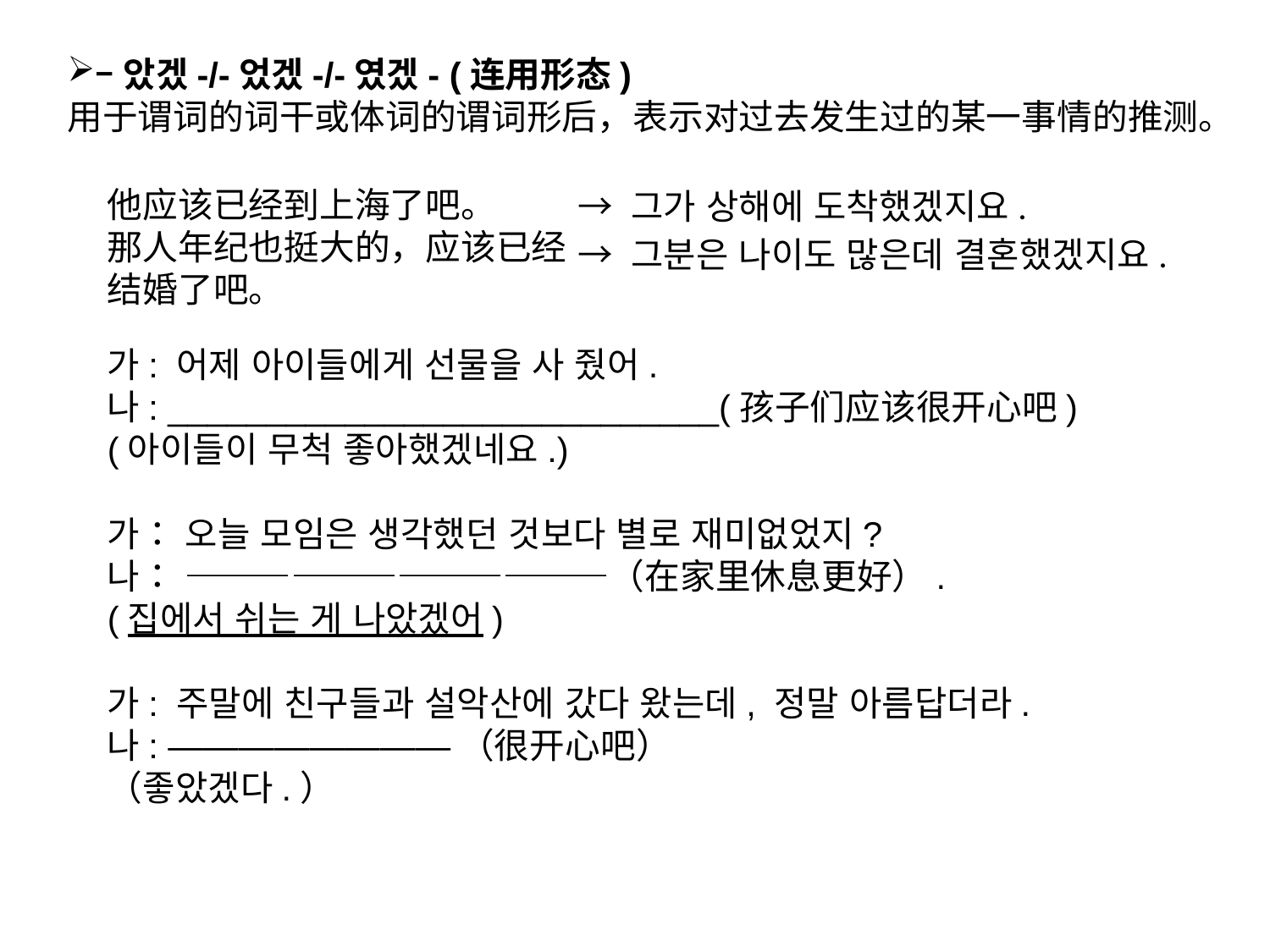

–았겠-/-었겠-/-였겠- (连用形态)
用于谓词的词干或体词的谓词形后，表示对过去发生过的某一事情的推测。
→ 그가 상해에 도착했겠지요.
→ 그분은 나이도 많은데 결혼했겠지요.
他应该已经到上海了吧。
那人年纪也挺大的，应该已经结婚了吧。
가: 어제 아이들에게 선물을 사 줬어.
나: ____________________________(孩子们应该很开心吧)
(아이들이 무척 좋아했겠네요.)

가： 오늘 모임은 생각했던 것보다 별로 재미없었지?
나： ————————————（在家里休息更好）.
(집에서 쉬는 게 나았겠어)

가: 주말에 친구들과 설악산에 갔다 왔는데, 정말 아름답더라.
나: ————————（很开心吧）
（좋았겠다.）